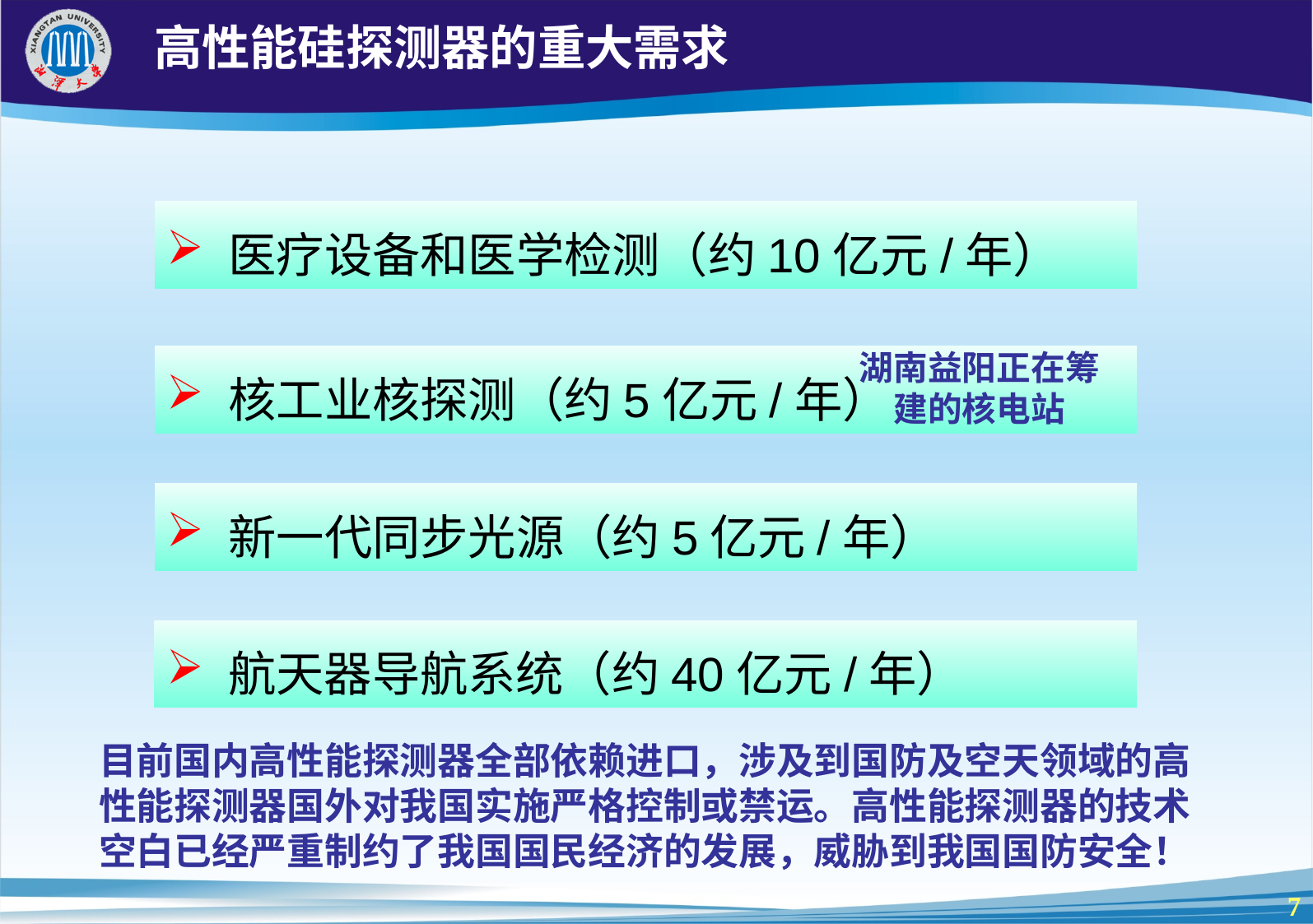

高性能硅探测器的重大需求
医疗设备和医学检测（约10亿元/年）
湖南益阳正在筹建的核电站
核工业核探测（约5亿元/年）
新一代同步光源（约5亿元/年）
航天器导航系统（约40亿元/年）
目前国内高性能探测器全部依赖进口，涉及到国防及空天领域的高性能探测器国外对我国实施严格控制或禁运。高性能探测器的技术空白已经严重制约了我国国民经济的发展，威胁到我国国防安全！

7